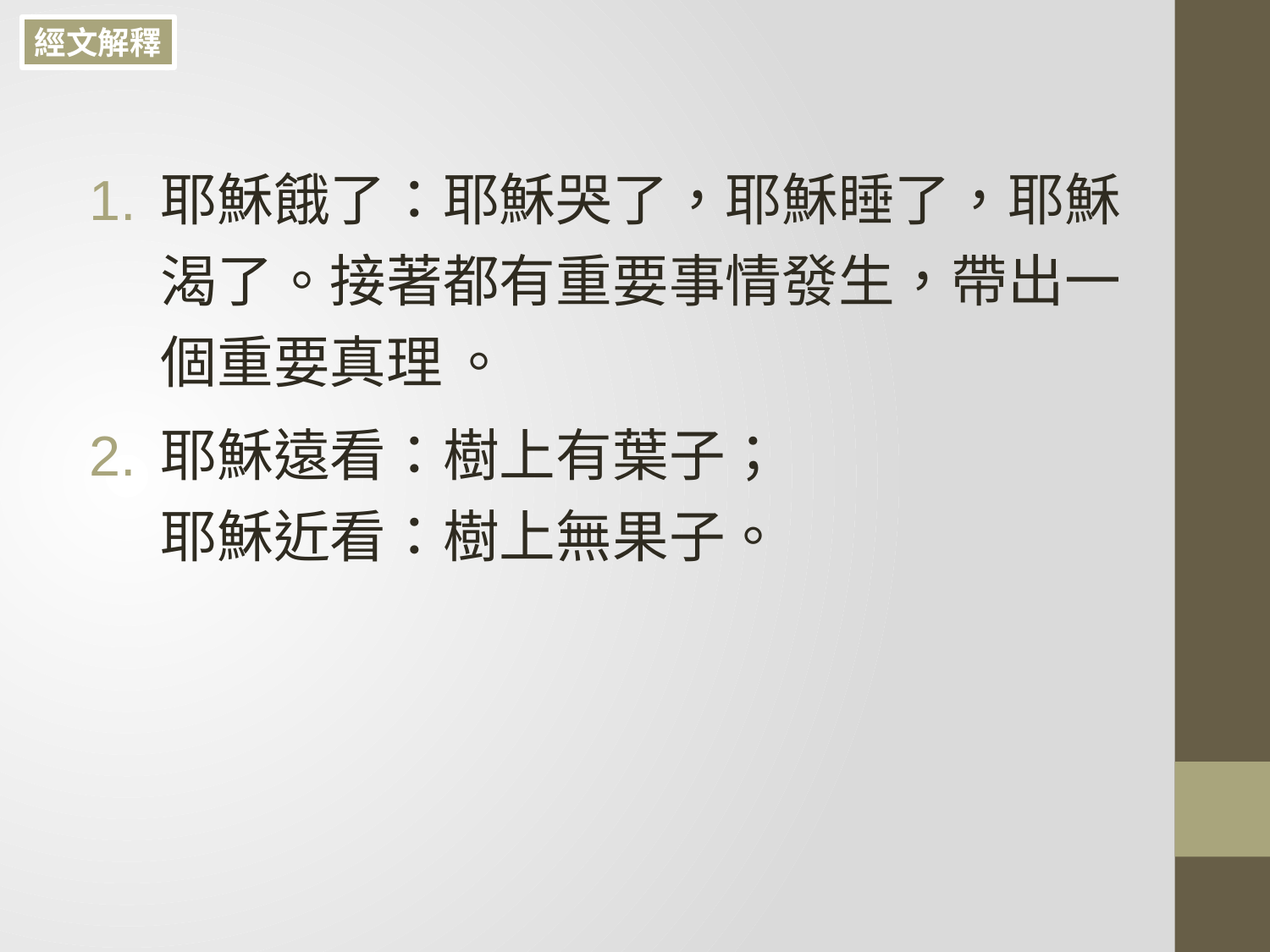

經文解釋
耶穌餓了：耶穌哭了，耶穌睡了，耶穌渴了。接著都有重要事情發生，帶出一個重要真理 。
耶穌遠看：樹上有葉子；
耶穌近看：樹上無果子。